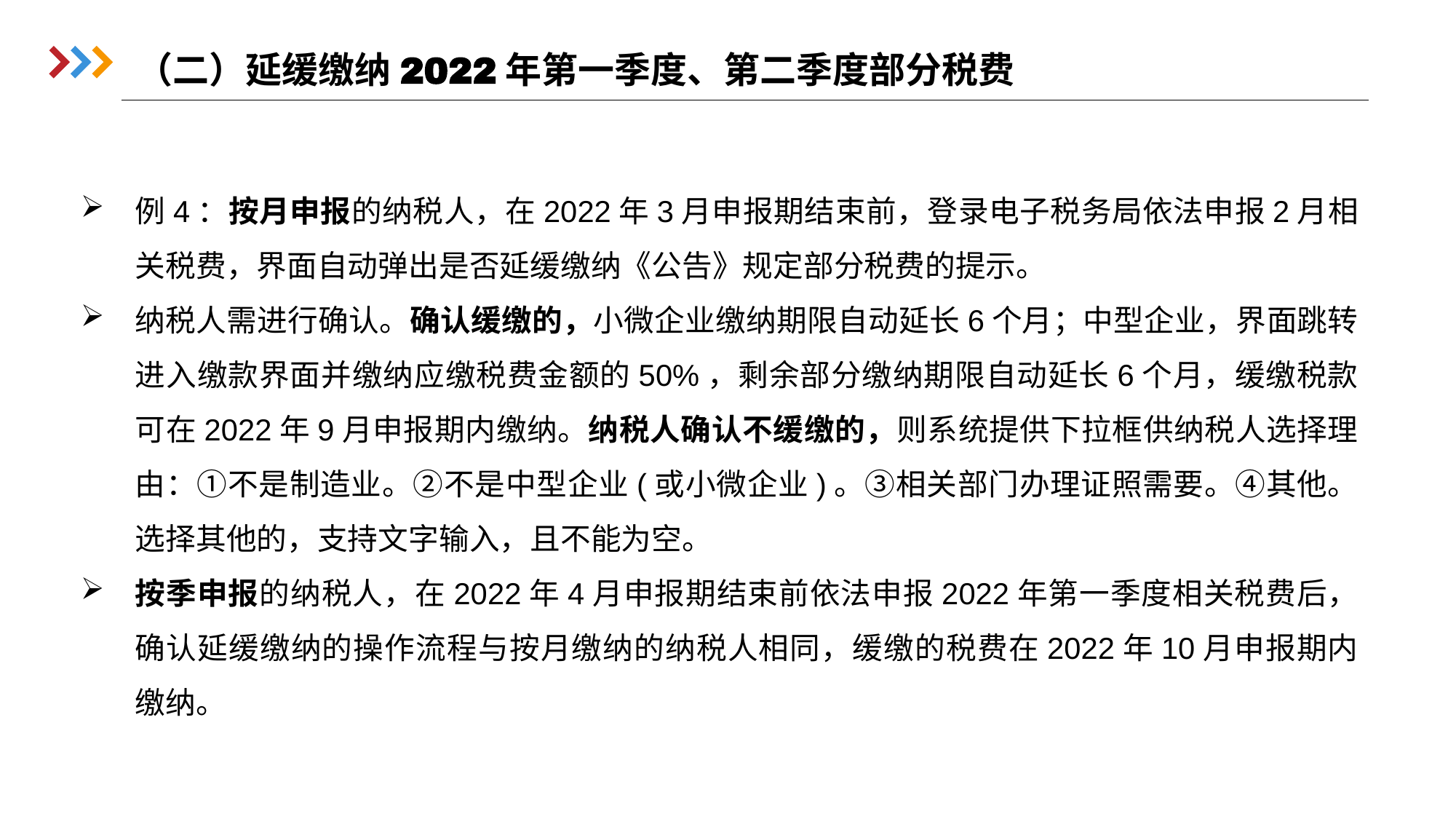

（二）延缓缴纳2022年第一季度、第二季度部分税费

例4：按月申报的纳税人，在2022年3月申报期结束前，登录电子税务局依法申报2月相关税费，界面自动弹出是否延缓缴纳《公告》规定部分税费的提示。
纳税人需进行确认。确认缓缴的，小微企业缴纳期限自动延长6个月；中型企业，界面跳转进入缴款界面并缴纳应缴税费金额的50%，剩余部分缴纳期限自动延长6个月，缓缴税款可在2022年9月申报期内缴纳。纳税人确认不缓缴的，则系统提供下拉框供纳税人选择理由：①不是制造业。②不是中型企业(或小微企业)。③相关部门办理证照需要。④其他。选择其他的，支持文字输入，且不能为空。
按季申报的纳税人，在2022年4月申报期结束前依法申报2022年第一季度相关税费后，确认延缓缴纳的操作流程与按月缴纳的纳税人相同，缓缴的税费在2022年10月申报期内缴纳。